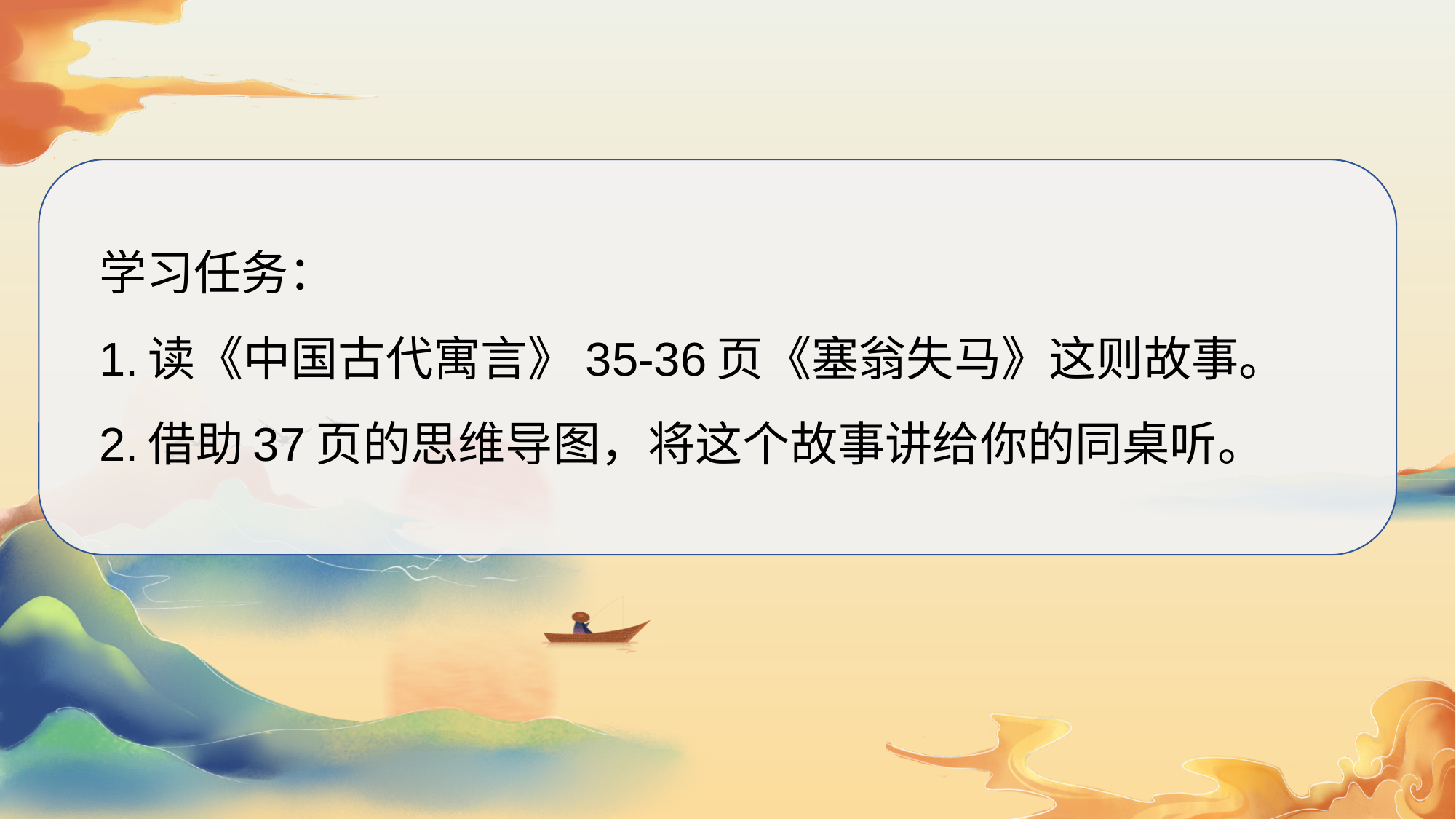

# 学习任务： 1.读《中国古代寓言》35-36页《塞翁失马》这则故事。 2.借助37页的思维导图，将这个故事讲给你的同桌听。